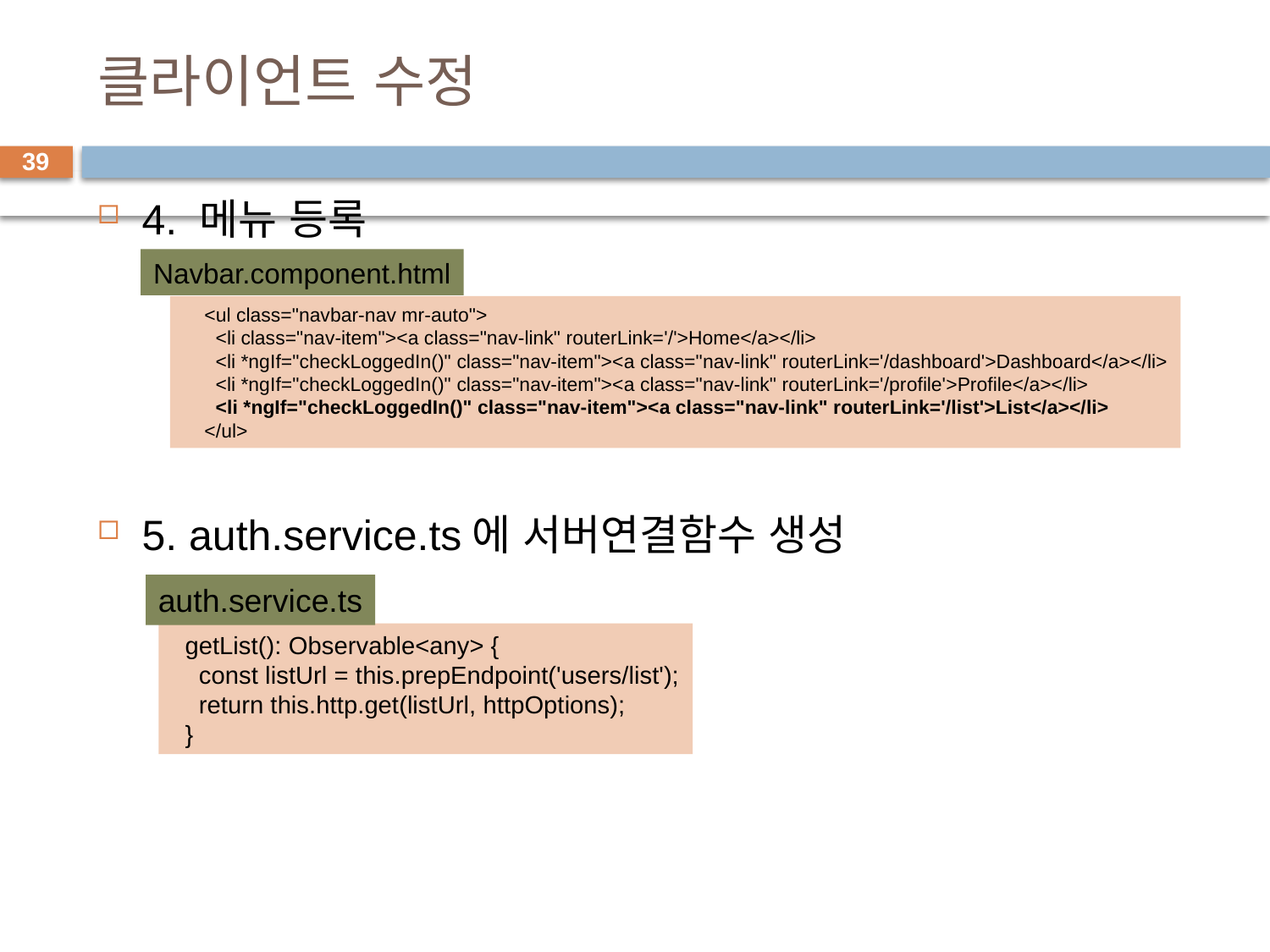

# 클라이언트 수정
39
4. 메뉴 등록

5. auth.service.ts에 서버연결함수 생성
Navbar.component.html
    <ul class="navbar-nav mr-auto">
      <li class="nav-item"><a class="nav-link" routerLink='/'>Home</a></li>
      <li *ngIf="checkLoggedIn()" class="nav-item"><a class="nav-link" routerLink='/dashboard'>Dashboard</a></li>
      <li *ngIf="checkLoggedIn()" class="nav-item"><a class="nav-link" routerLink='/profile'>Profile</a></li>
      <li *ngIf="checkLoggedIn()" class="nav-item"><a class="nav-link" routerLink='/list'>List</a></li>
    </ul>
auth.service.ts
  getList(): Observable<any> {
    const listUrl = this.prepEndpoint('users/list');
    return this.http.get(listUrl, httpOptions);
  }